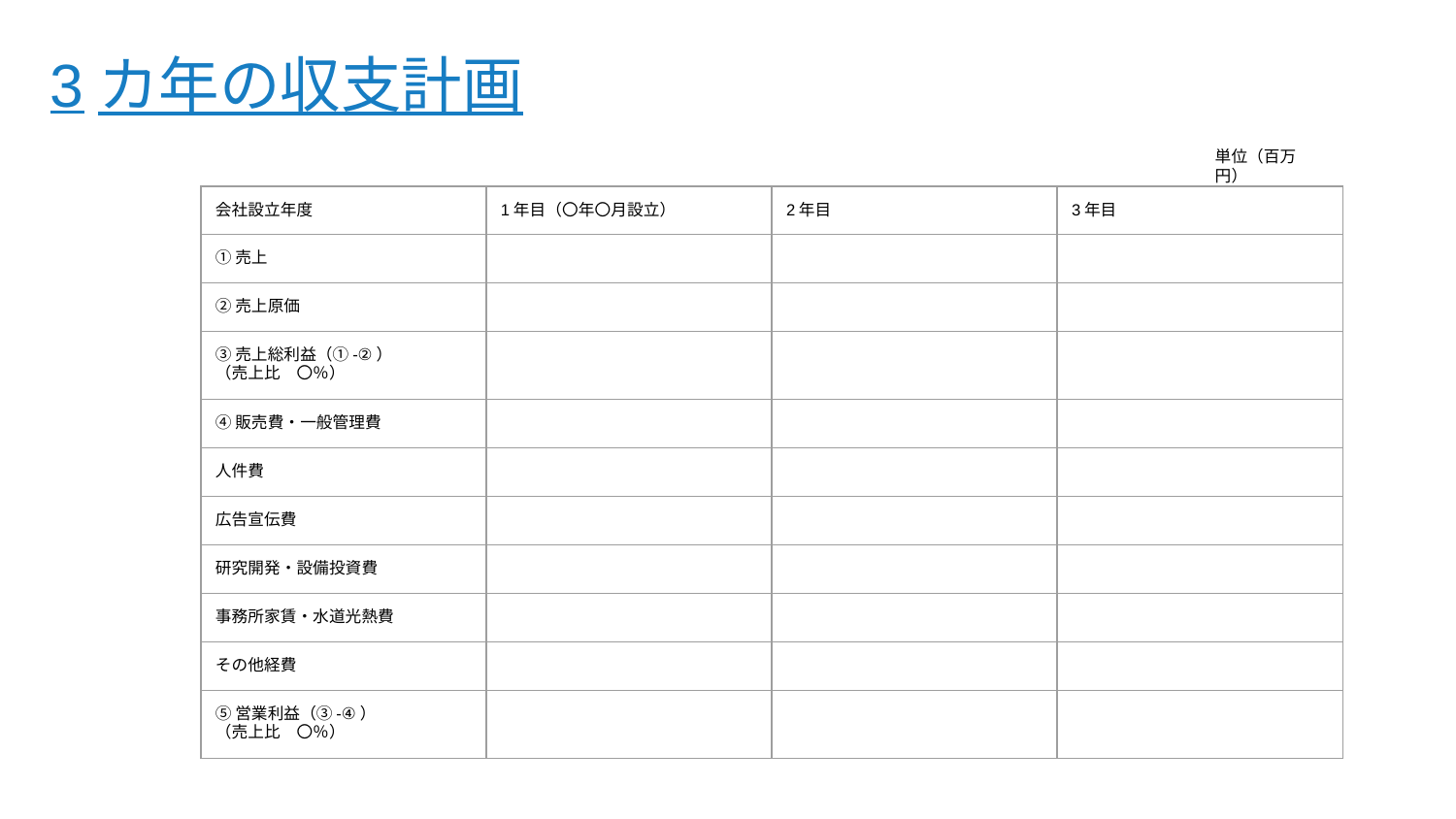

# 3カ年の収支計画
単位（百万円）
| 会社設立年度 | 1年目（〇年〇月設立） | 2年目 | 3年目 |
| --- | --- | --- | --- |
| ①売上 |  |  |  |
| ②売上原価 |  |  |  |
| ③売上総利益（①-②） （売上比　〇％） |  |  |  |
| ④販売費・一般管理費 |  |  |  |
| 人件費 |  |  |  |
| 広告宣伝費 |  |  |  |
| 研究開発・設備投資費 |  |  |  |
| 事務所家賃・水道光熱費 |  |  |  |
| その他経費 |  |  |  |
| ⑤営業利益（③-④） （売上比　〇％） |  |  |  |